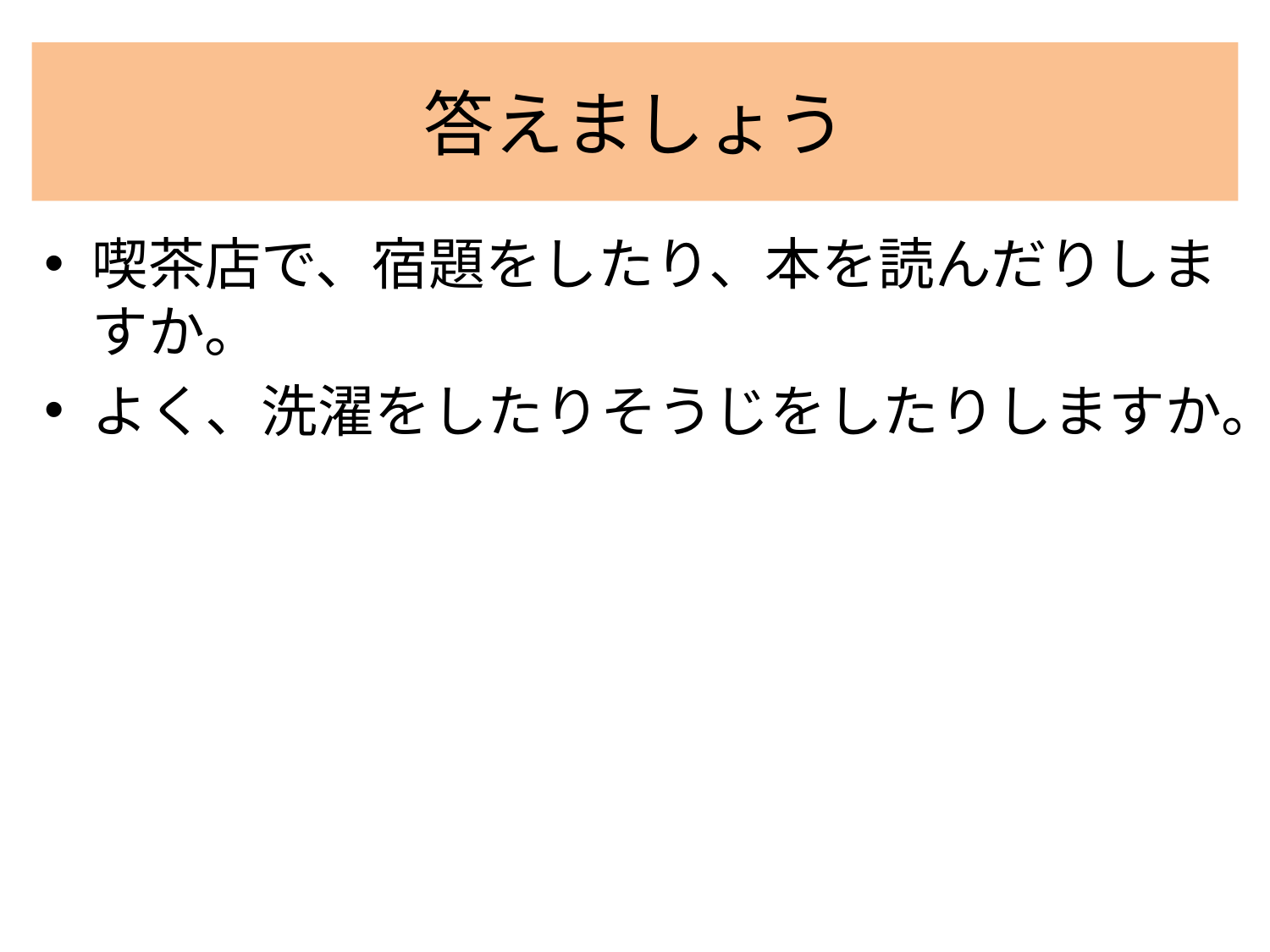

# 答えましょう
喫茶店で、宿題をしたり、本を読んだりしますか。
よく、洗濯をしたりそうじをしたりしますか。